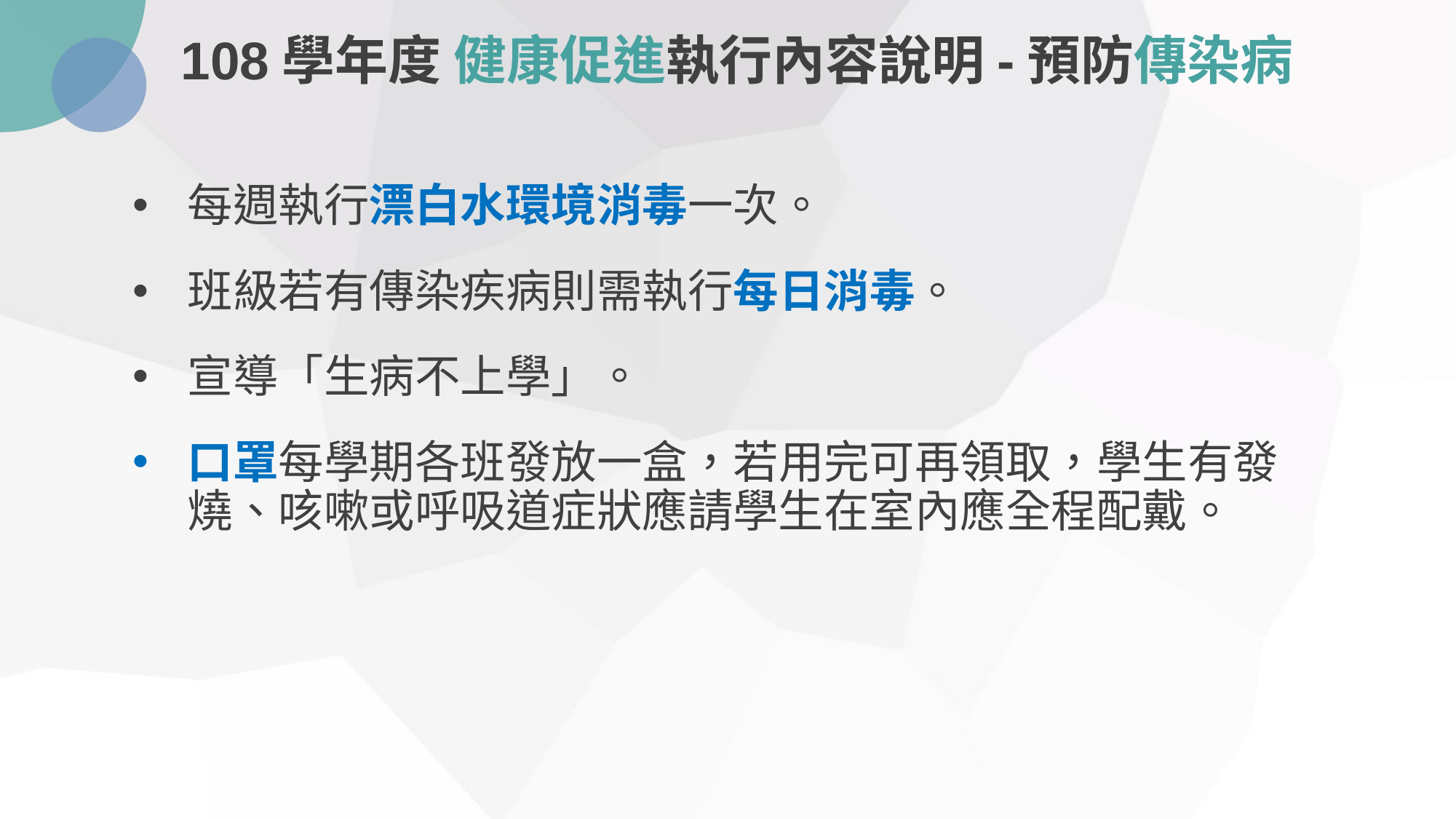

108學年度 健康促進執行內容說明-預防傳染病

每週執行漂白水環境消毒一次。
班級若有傳染疾病則需執行每日消毒。
宣導「生病不上學」。
口罩每學期各班發放一盒，若用完可再領取，學生有發燒、咳嗽或呼吸道症狀應請學生在室內應全程配戴。